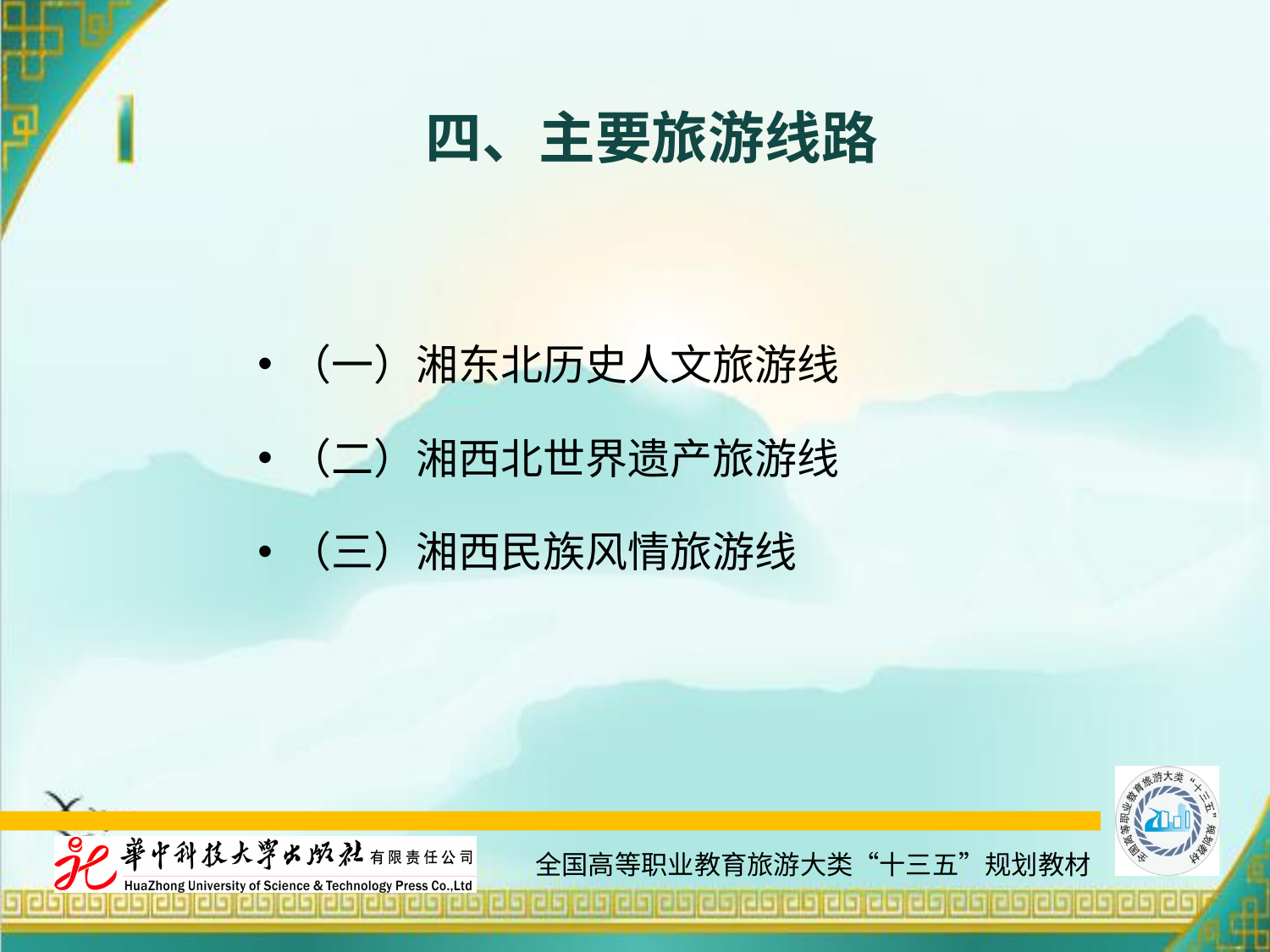

# 四、主要旅游线路
（一）湘东北历史人文旅游线
（二）湘西北世界遗产旅游线
（三）湘西民族风情旅游线